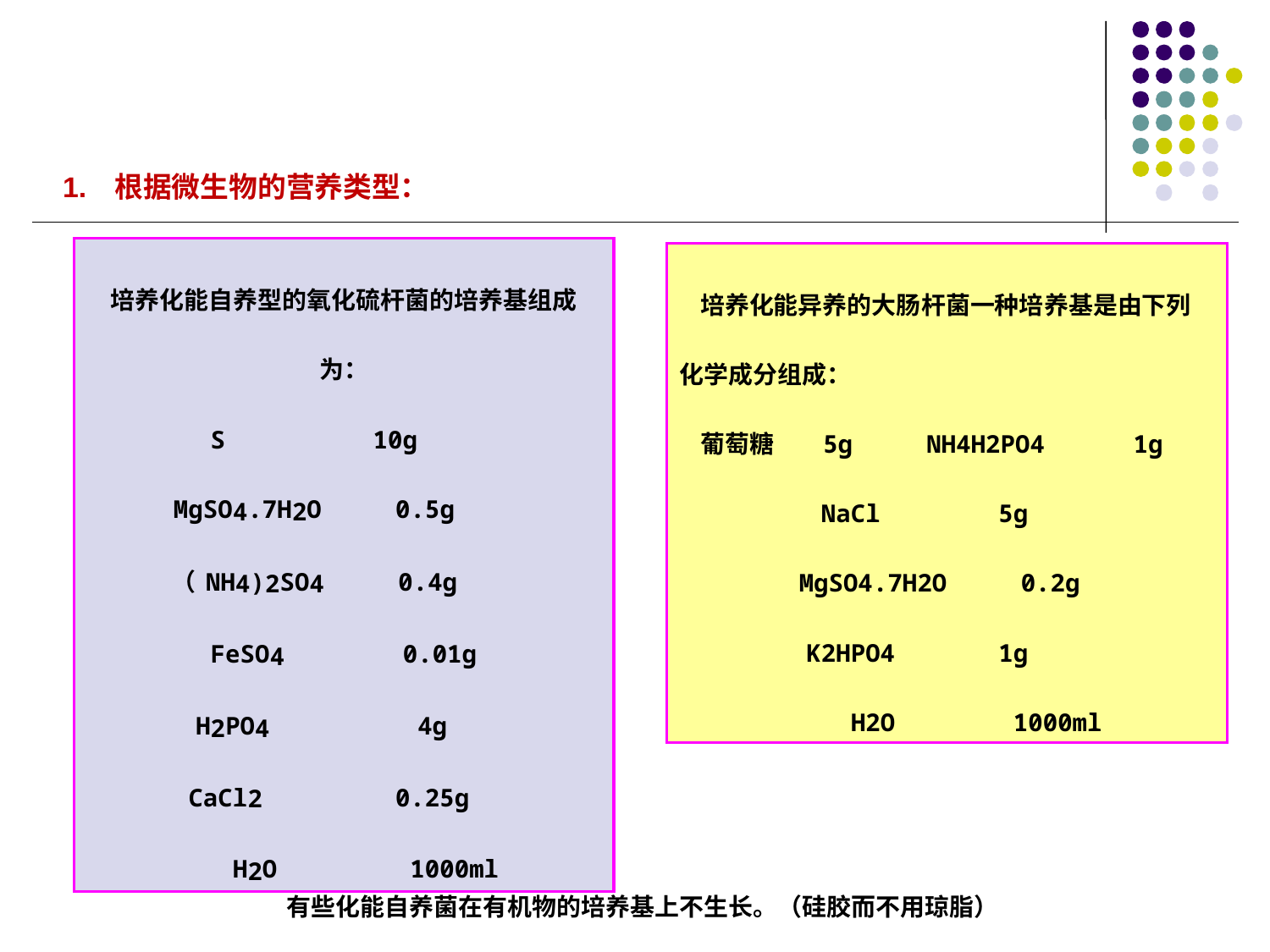

1.  根据微生物的营养类型：
培养化能自养型的氧化硫杆菌的培养基组成为：
   S          10g        MgSO4.7H2O     0.5g
（NH4)2SO4     0.4g
  FeSO4        0.01g
H2PO4          4g
 CaCl2         0.25g
   H2O         1000ml
  培养化能异养的大肠杆菌一种培养基是由下列化学成分组成：
葡萄糖       5g     NH4H2PO4      1g
 NaCl        5g
MgSO4.7H2O     0.2g
 K2HPO4       1g
    H2O        1000ml
 有些化能自养菌在有机物的培养基上不生长。（硅胶而不用琼脂）